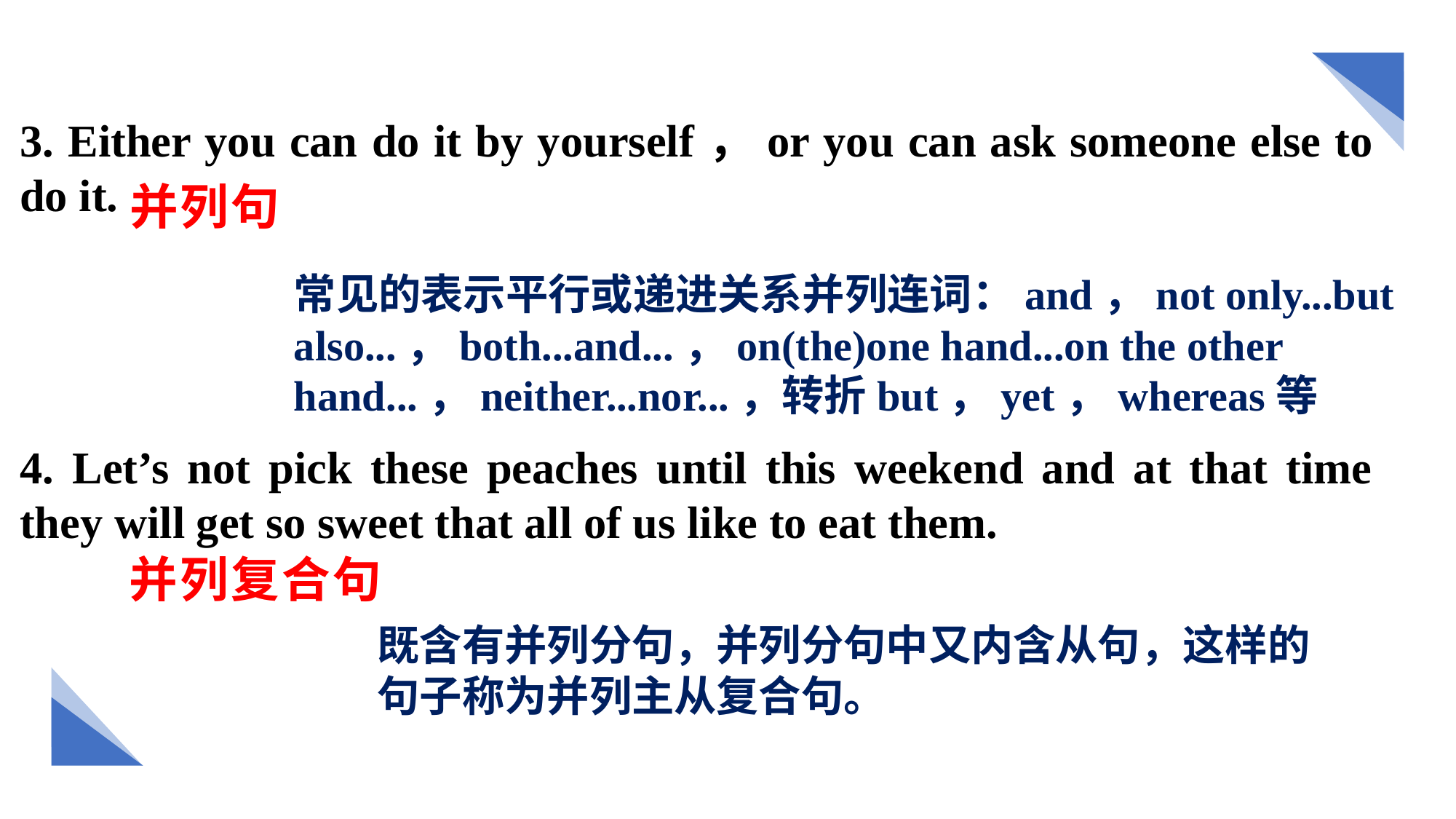

3. Either you can do it by yourself，or you can ask someone else to do it.

4. Let’s not pick these peaches until this weekend and at that time they will get so sweet that all of us like to eat them.

并列句
常见的表示平行或递进关系并列连词：and，not only...but also...，both...and...，on(the)one hand...on the other hand...，neither...nor...，转折but，yet，whereas等
并列复合句
既含有并列分句，并列分句中又内含从句，这样的句子称为并列主从复合句。